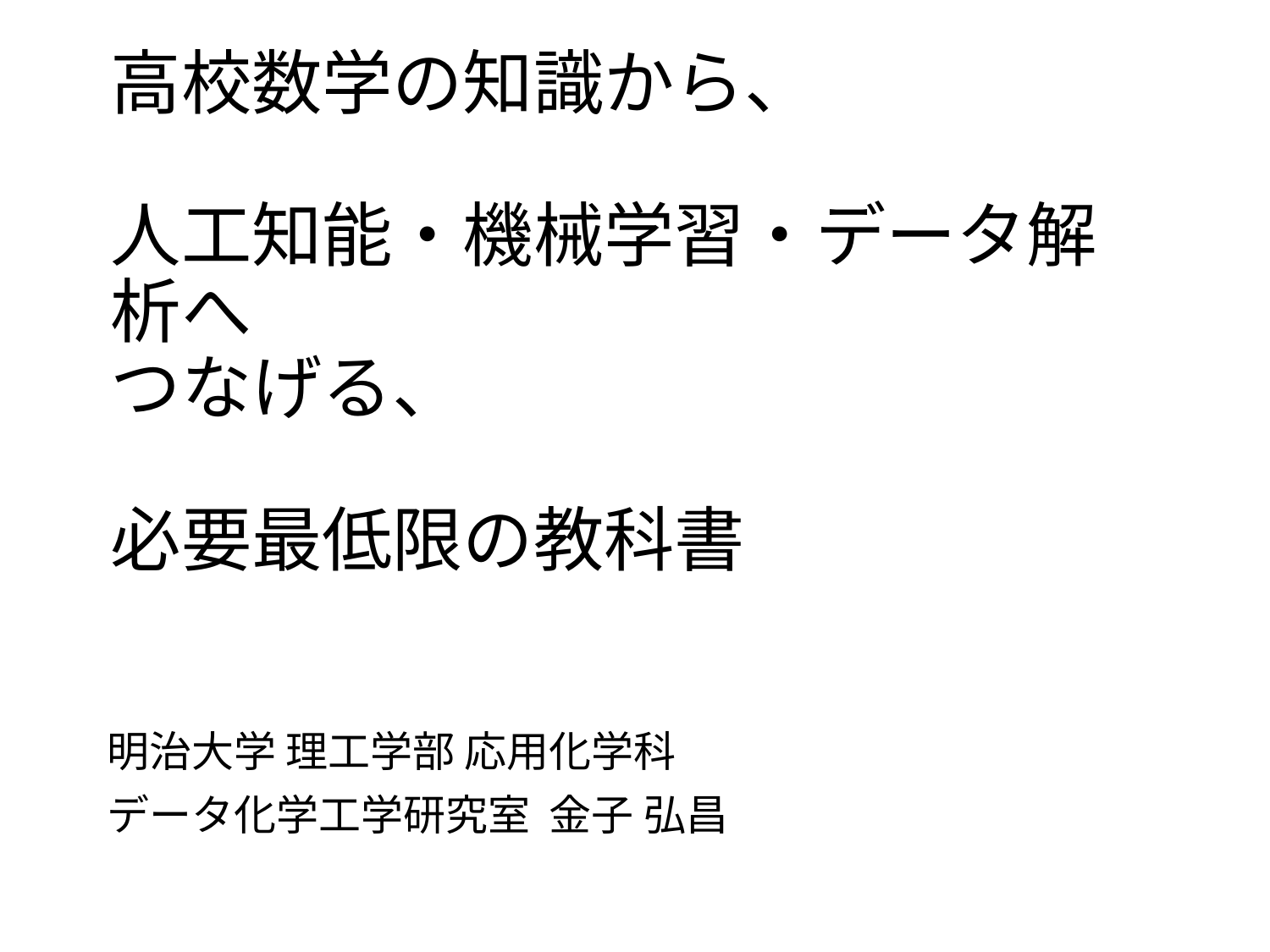

1
# 高校数学の知識から、 人工知能・機械学習・データ解析へ つなげる、 必要最低限の教科書
明治大学 理工学部 応用化学科
データ化学工学研究室  金子 弘昌